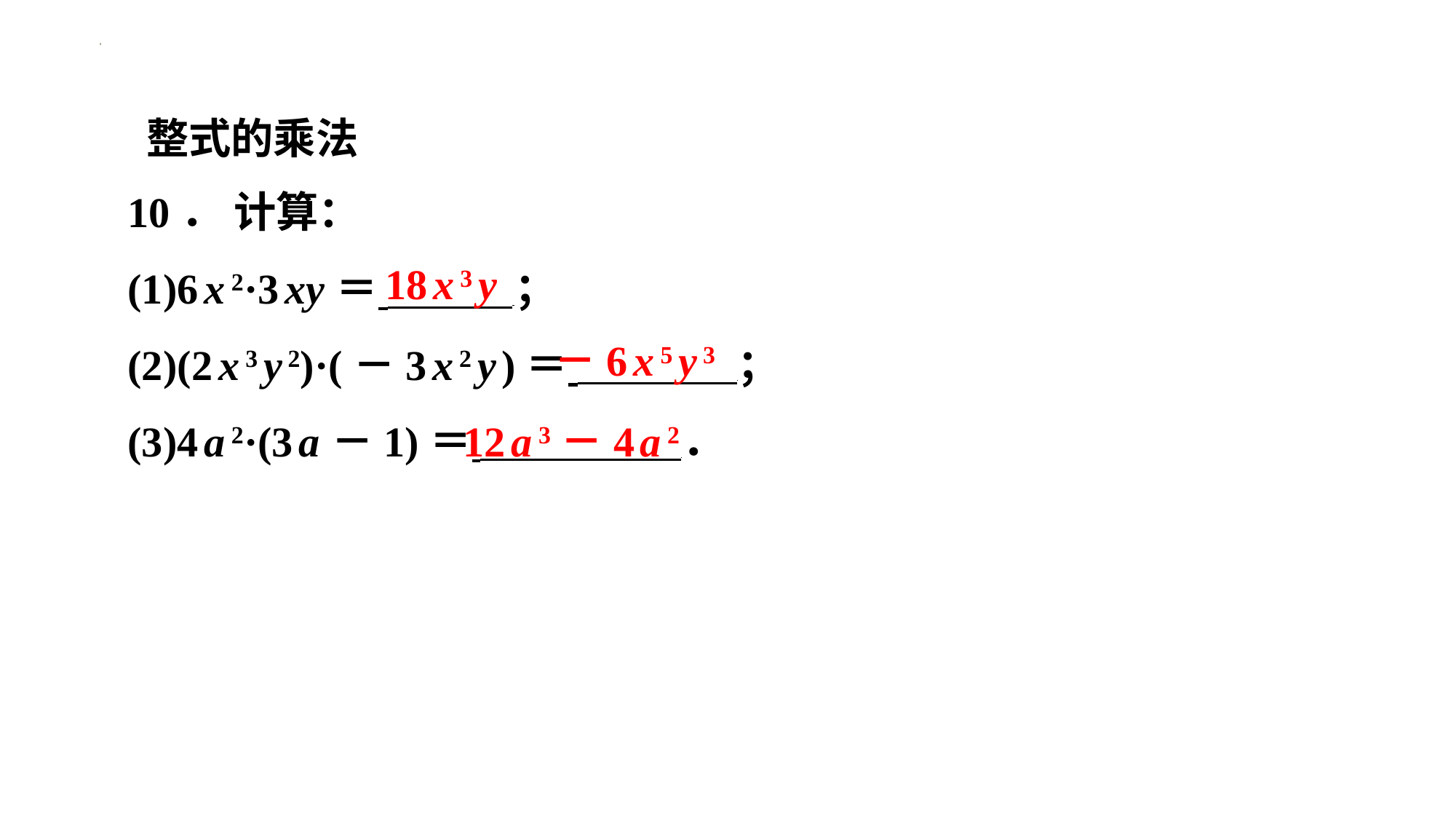

整式的乘法
10． 计算：
(1)6 x 2·3 xy ＝                    ⁠；
(2)(2 x 3 y 2)·(－3 x 2 y )＝                         ⁠；
(3)4 a 2·(3 a －1)＝                               ⁠．
18 x 3 y
－6 x 5 y 3
12 a 3－4 a 2